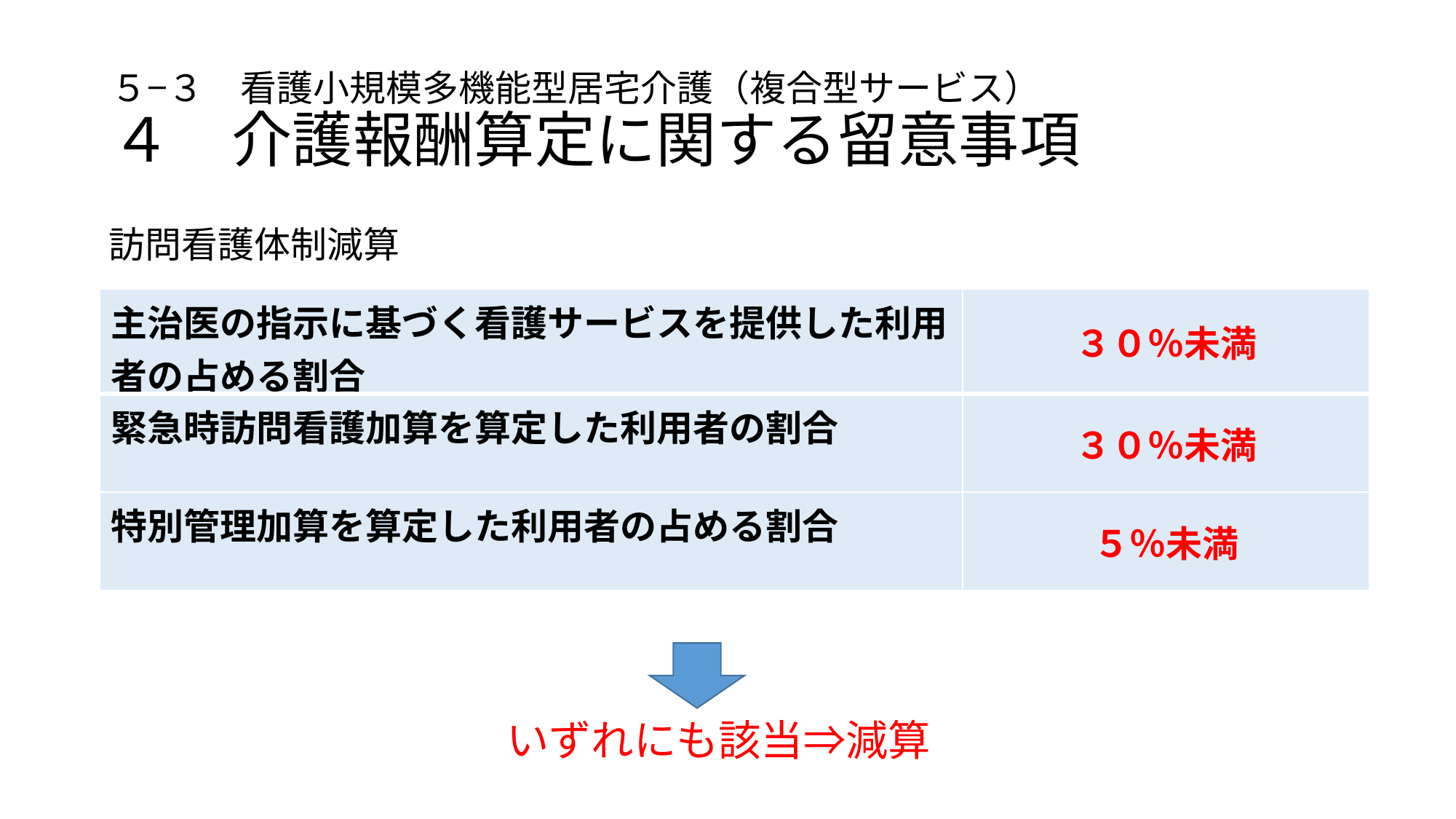

# ５−３　看護小規模多機能型居宅介護（複合型サービス） ４　介護報酬算定に関する留意事項
訪問看護体制減算
| 主治医の指示に基づく看護サービスを提供した利用者の占める割合 | ３０％未満 |
| --- | --- |
| 緊急時訪問看護加算を算定した利用者の割合 | ３０％未満 |
| 特別管理加算を算定した利用者の占める割合 | ５％未満 |

いずれにも該当⇒減算